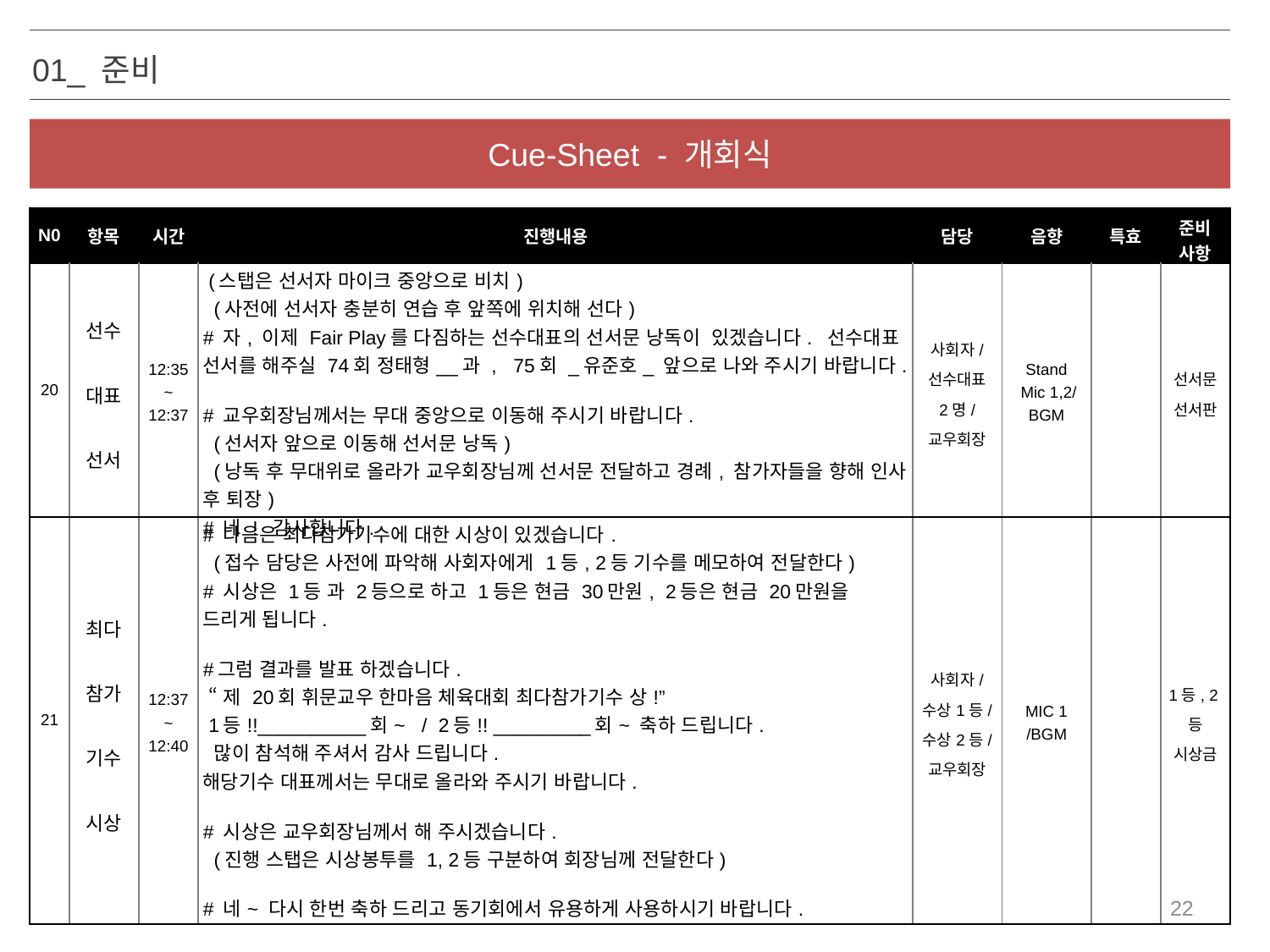

01_ 준비
Cue-Sheet  - 개회식
| N0 | 항목 | 시간 | 진행내용 | 담당 | 음향 | 특효 | 준비 사항 |
| --- | --- | --- | --- | --- | --- | --- | --- |
| 20 | 선수 대표 선서 | 12:35 ~ 12:37 | (스탭은 선서자 마이크 중앙으로 비치) (사전에 선서자 충분히 연습 후 앞쪽에 위치해 선다) # 자, 이제 Fair Play를 다짐하는 선수대표의 선서문 낭독이 있겠습니다. 선수대표 선서를 해주실 74회 정태형\_\_과 , 75회 \_유준호\_ 앞으로 나와 주시기 바랍니다. # 교우회장님께서는 무대 중앙으로 이동해 주시기 바랍니다. (선서자 앞으로 이동해 선서문 낭독) (낭독 후 무대위로 올라가 교우회장님께 선서문 전달하고 경례, 참가자들을 향해 인사 후 퇴장) # 네 ! 감사합니다. | 사회자/ 선수대표 2명/ 교우회장 | Stand Mic 1,2/ BGM |  | 선서문 선서판 |
| 21 | 최다 참가 기수 시상 | 12:37 ~ 12:40 | # 다음은 최다참가기수에 대한 시상이 있겠습니다. (접수 담당은 사전에 파악해 사회자에게 1등, 2등 기수를 메모하여 전달한다) # 시상은 1등 과 2등으로 하고 1등은 현금 30만원, 2등은 현금 20만원을 드리게 됩니다. #그럼 결과를 발표 하겠습니다. “제 20회 휘문교우 한마음 체육대회 최다참가기수 상!” 1등!!\_\_\_\_\_\_\_\_\_\_회~ / 2등!! \_\_\_\_\_\_\_\_\_회~ 축하 드립니다. 많이 참석해 주셔서 감사 드립니다. 해당기수 대표께서는 무대로 올라와 주시기 바랍니다. # 시상은 교우회장님께서 해 주시겠습니다. (진행 스탭은 시상봉투를 1, 2등 구분하여 회장님께 전달한다) # 네~ 다시 한번 축하 드리고 동기회에서 유용하게 사용하시기 바랍니다. | 사회자/ 수상1등/ 수상2등/ 교우회장 | MIC 1 /BGM |  | 1등, 2등 시상금 |
22